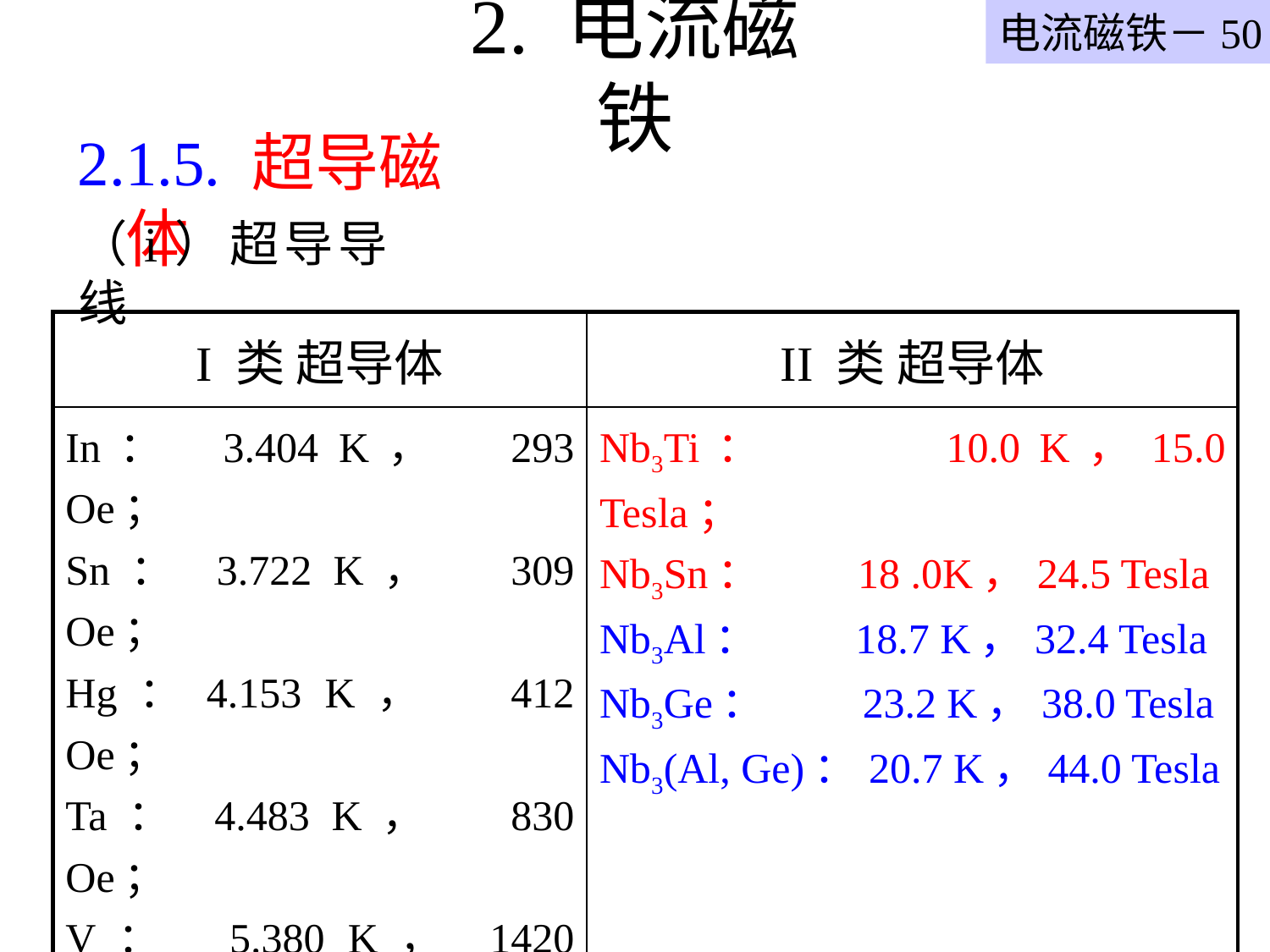

电流磁铁－50
# 2. 电流磁铁
2.1.5. 超导磁体
（i）超导导线
| I 类 超导体 | II 类 超导体 |
| --- | --- |
| In： 3.404 K， 293 Oe； Sn： 3.722 K， 309 Oe； Hg：4.153 K， 412 Oe； Ta： 4.483 K， 830 Oe； V： 5.380 K， 1420 Oe； La： 6.000 K， 1100 Oe； Pb： 7.193 K， 803 Oe； Tc： 7.770 K， 1410 Oe； Nb： 9.460 K，1980 Oe | Nb3Ti： 10.0 K，15.0 Tesla； Nb3Sn： 18 .0K，24.5 Tesla Nb3Al： 18.7 K，32.4 Tesla Nb3Ge： 23.2 K，38.0 Tesla Nb3(Al, Ge)：20.7 K，44.0 Tesla |